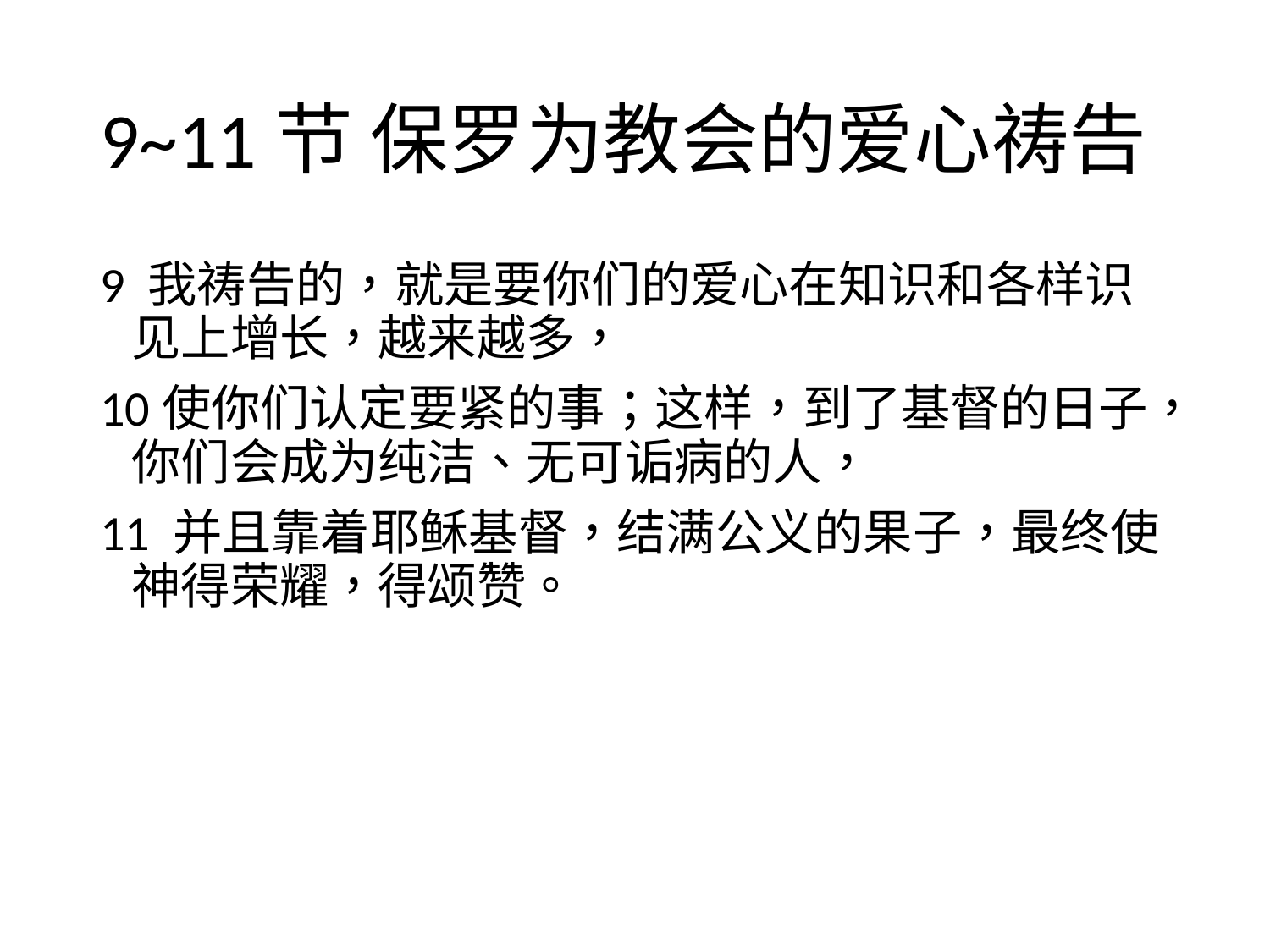

# 9~11节 保罗为教会的爱心祷告
9 我祷告的，就是要你们的爱心在知识和各样识见上增长，越来越多，
10使你们认定要紧的事；这样，到了基督的日子，你们会成为纯洁、无可诟病的人，
11 并且靠着耶稣基督，结满公义的果子，最终使神得荣耀，得颂赞。